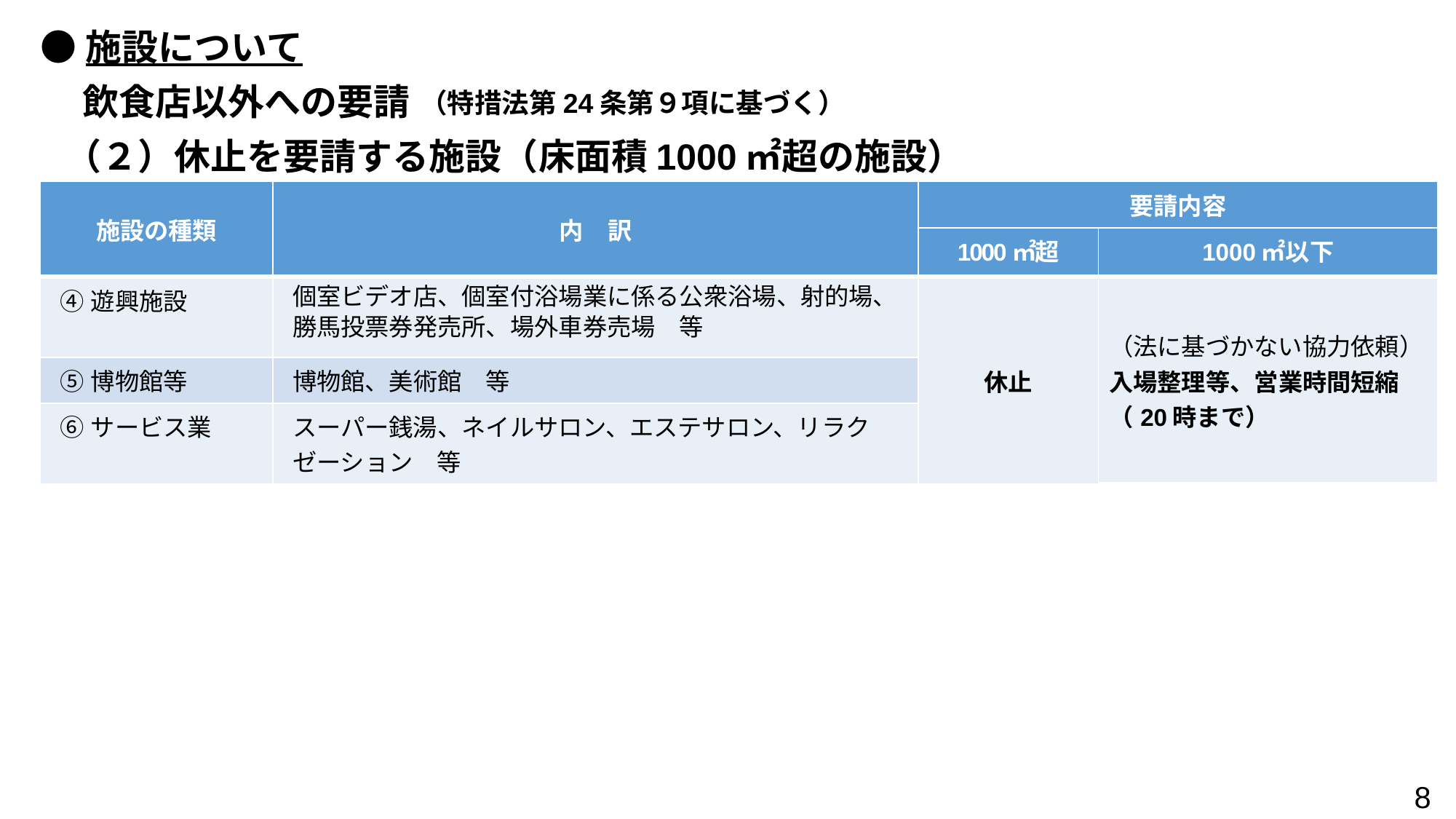

●施設について
飲食店以外への要請
（特措法第24条第９項に基づく）
（２）休止を要請する施設（床面積1000㎡超の施設）
| 施設の種類 | 内　訳 | 要請内容 |  |
| --- | --- | --- | --- |
|  |  | 1000㎡超 | 1000㎡以下 |
| ④遊興施設 | 個室ビデオ店、個室付浴場業に係る公衆浴場、射的場、勝馬投票券発売所、場外車券売場　等 | 休止 | （法に基づかない協力依頼） 入場整理等、営業時間短縮（20時まで） |
| ⑤博物館等 | 博物館、美術館　等 |  |  |
| ⑥サービス業 | スーパー銭湯、ネイルサロン、エステサロン、リラクゼーション　等 |  |  |
8